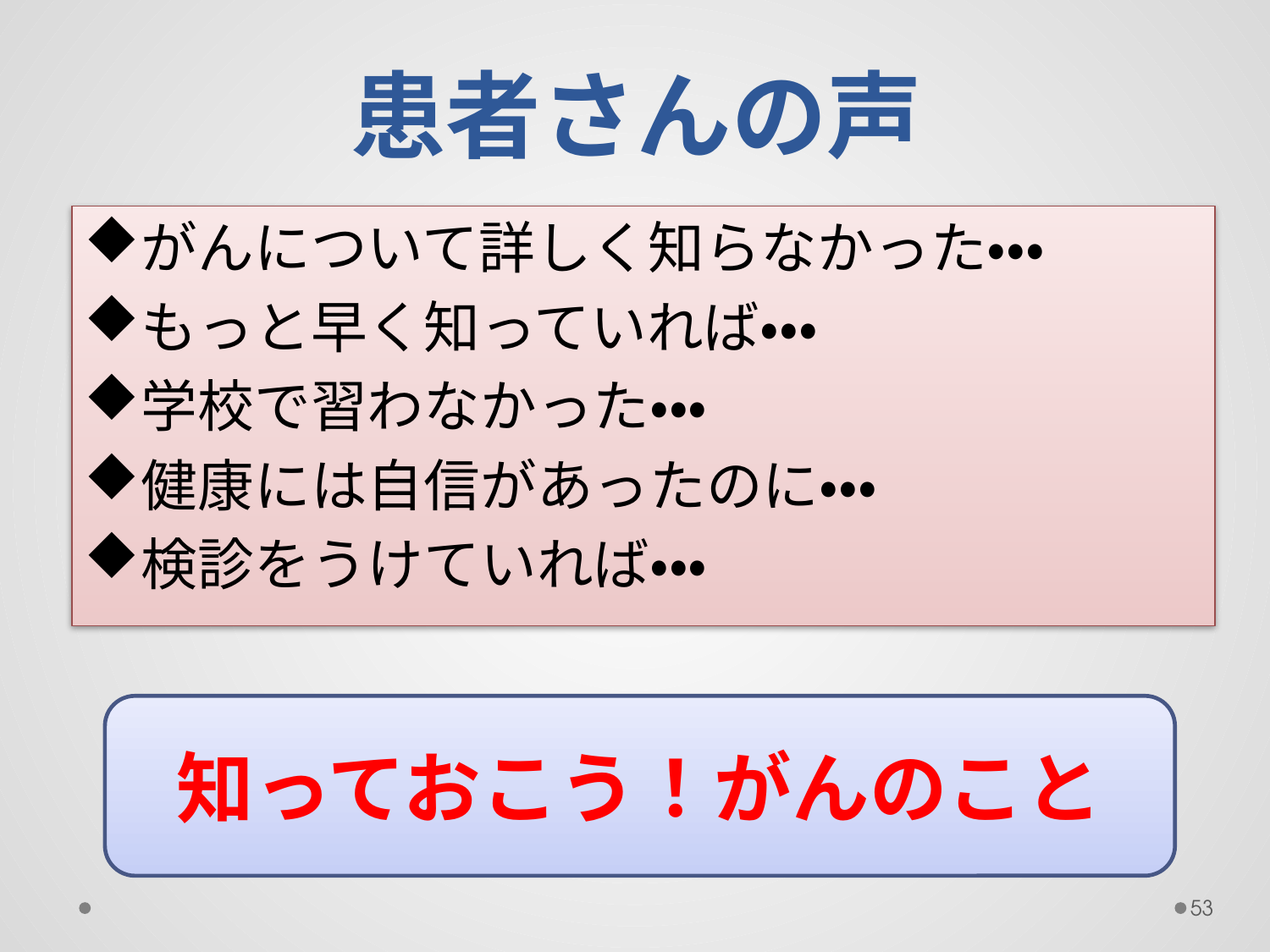

# 患者さんの声
がんについて詳しく知らなかった・・・
もっと早く知っていれば・・・
学校で習わなかった・・・
健康には自信があったのに・・・
検診をうけていれば・・・
知っておこう！がんのこと
53